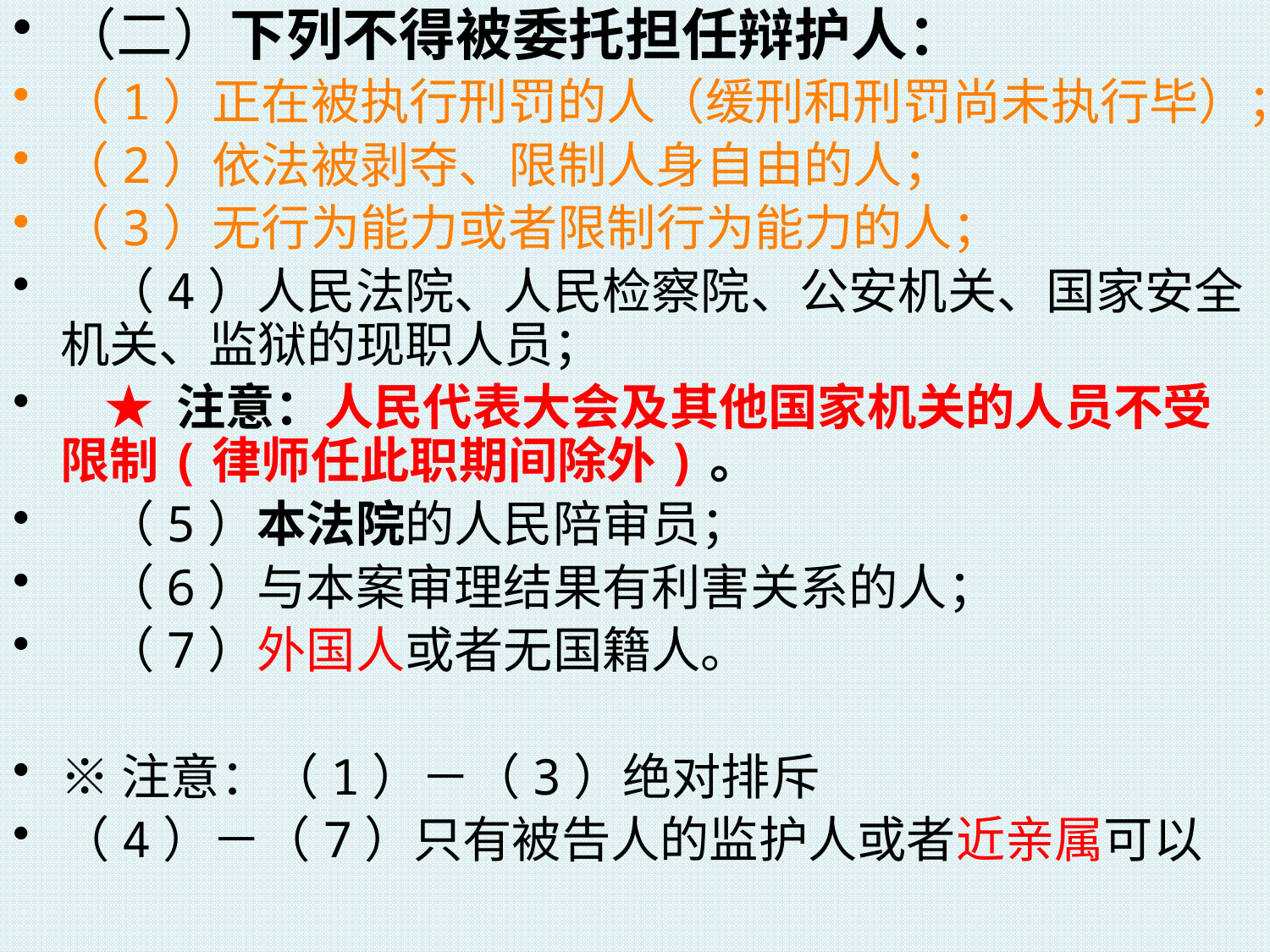

（二）下列不得被委托担任辩护人：
（1）正在被执行刑罚的人（缓刑和刑罚尚未执行毕）；
（2）依法被剥夺、限制人身自由的人；
（3）无行为能力或者限制行为能力的人；
   （4）人民法院、人民检察院、公安机关、国家安全机关、监狱的现职人员；
    ★ 注意：人民代表大会及其他国家机关的人员不受限制(律师任此职期间除外)。
   （5）本法院的人民陪审员；
   （6）与本案审理结果有利害关系的人；
   （7）外国人或者无国籍人。

※注意：（1）－（3）绝对排斥
（4）－（7）只有被告人的监护人或者近亲属可以